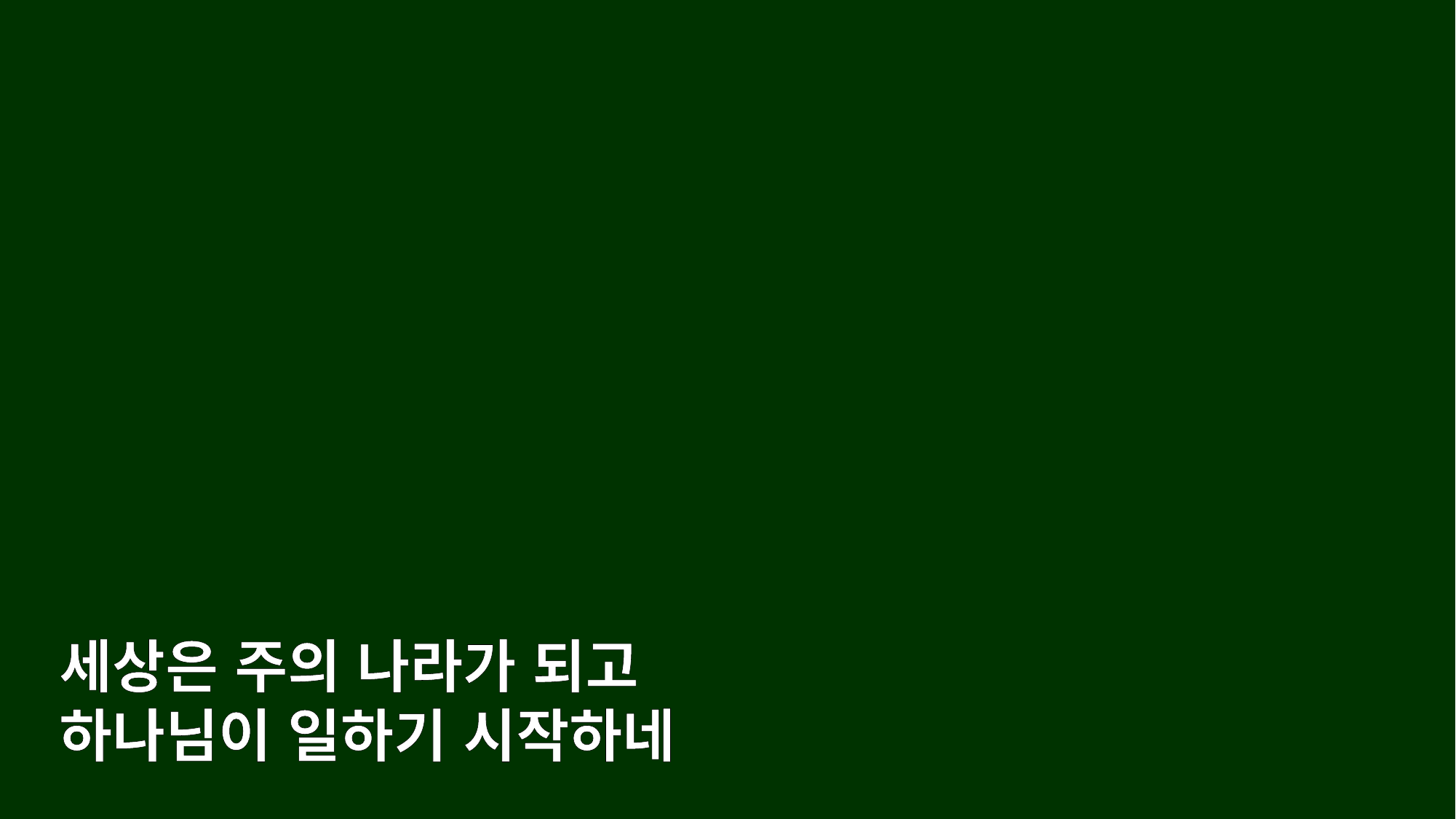

세상은 주의 나라가 되고
하나님이 일하기 시작하네